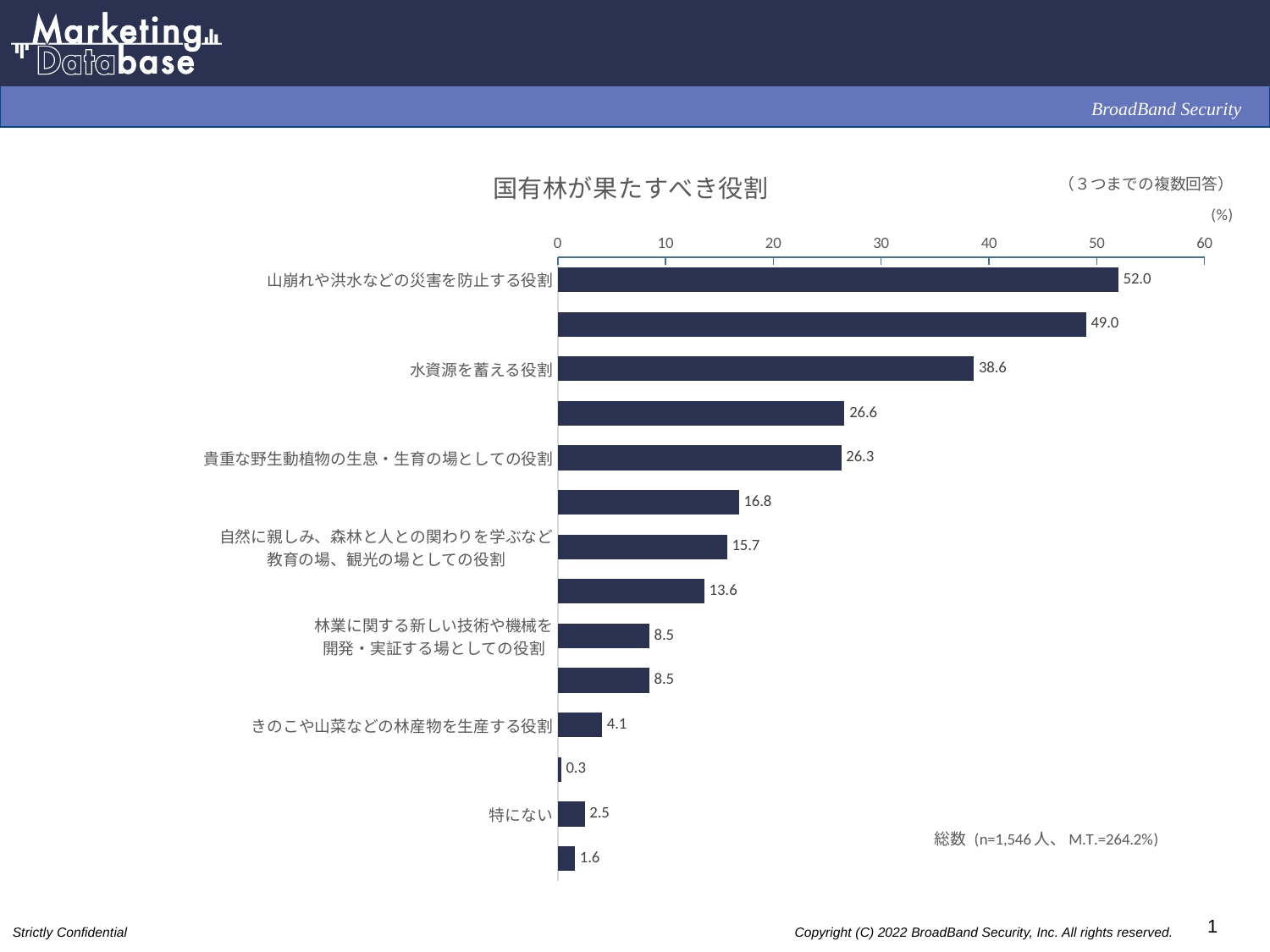

### Chart: 国有林が果たすべき役割

| Category |  |
|---|---|
| 山崩れや洪水などの災害を防止する役割 | 52.0 |
| 二酸化炭素を吸収することにより、
地球温暖化防止に貢献する役割 | 49.0 |
| 水資源を蓄える役割 | 38.6 |
| 空気をきれいにしたり、騒音をやわらげる役割 | 26.6 |
| 貴重な野生動植物の生息・生育の場としての役割 | 26.3 |
| 住宅用建材や家具、紙などの原材料となる
木材を生産する役割 | 16.8 |
| 自然に親しみ、森林と人との関わりを学ぶなど
教育の場、観光の場としての役割 | 15.7 |
| 心身の癒しや安らぎの場を提供する役割 | 13.6 |
| 林業に関する新しい技術や機械を
開発・実証する場としての役割 | 8.5 |
| 林業関係の民間事業者、技術者、地方公共団体
の職員を育成する場としての役割 | 8.5 |
| きのこや山菜などの林産物を生産する役割 | 4.1 |
| その他 | 0.3 |
| 特にない | 2.5 |
| わからない | 1.6 |